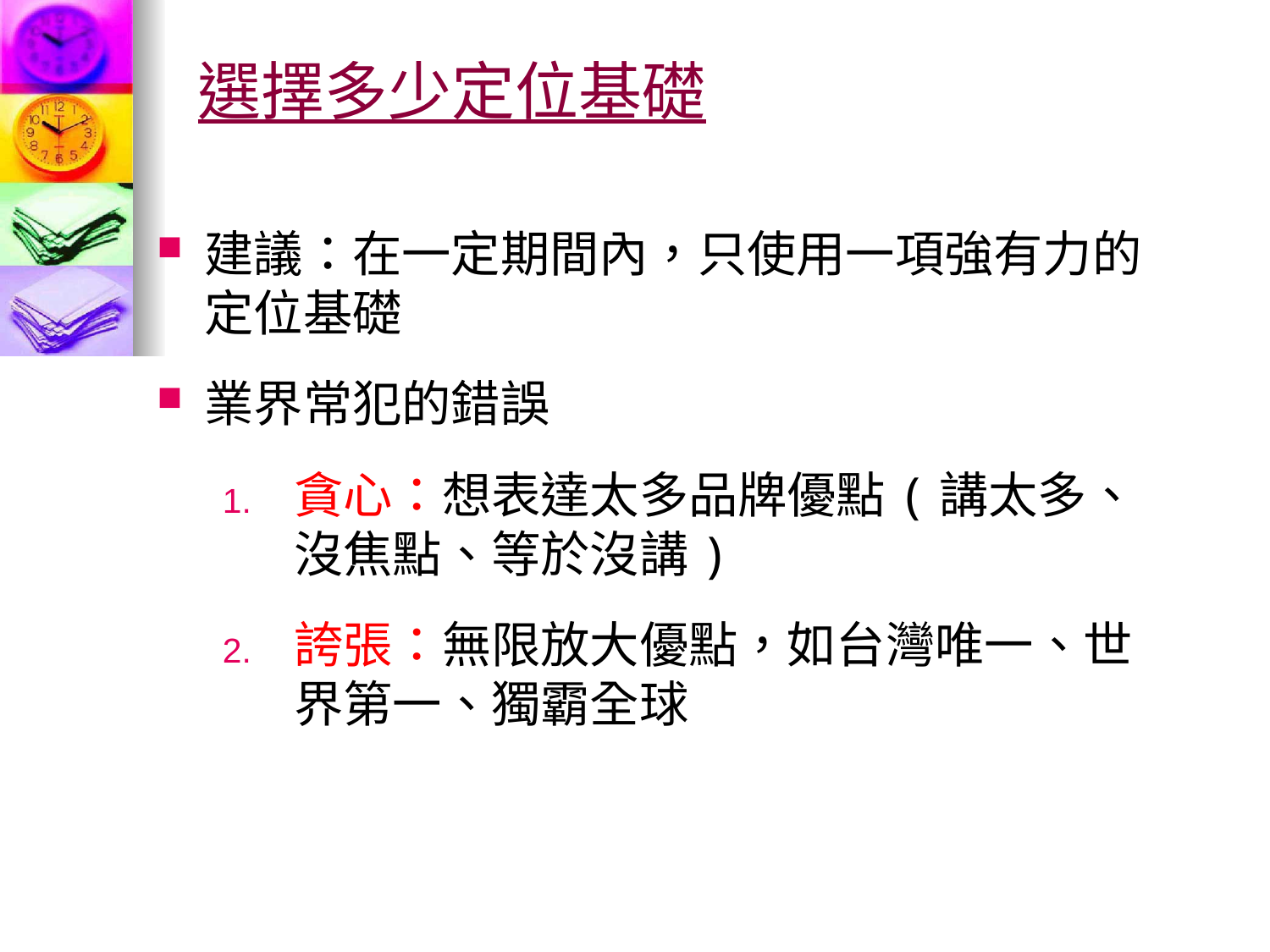

# 選擇多少定位基礎
建議：在一定期間內，只使用一項強有力的定位基礎
業界常犯的錯誤
貪心：想表達太多品牌優點(講太多、沒焦點、等於沒講)
誇張：無限放大優點，如台灣唯一、世界第一、獨霸全球